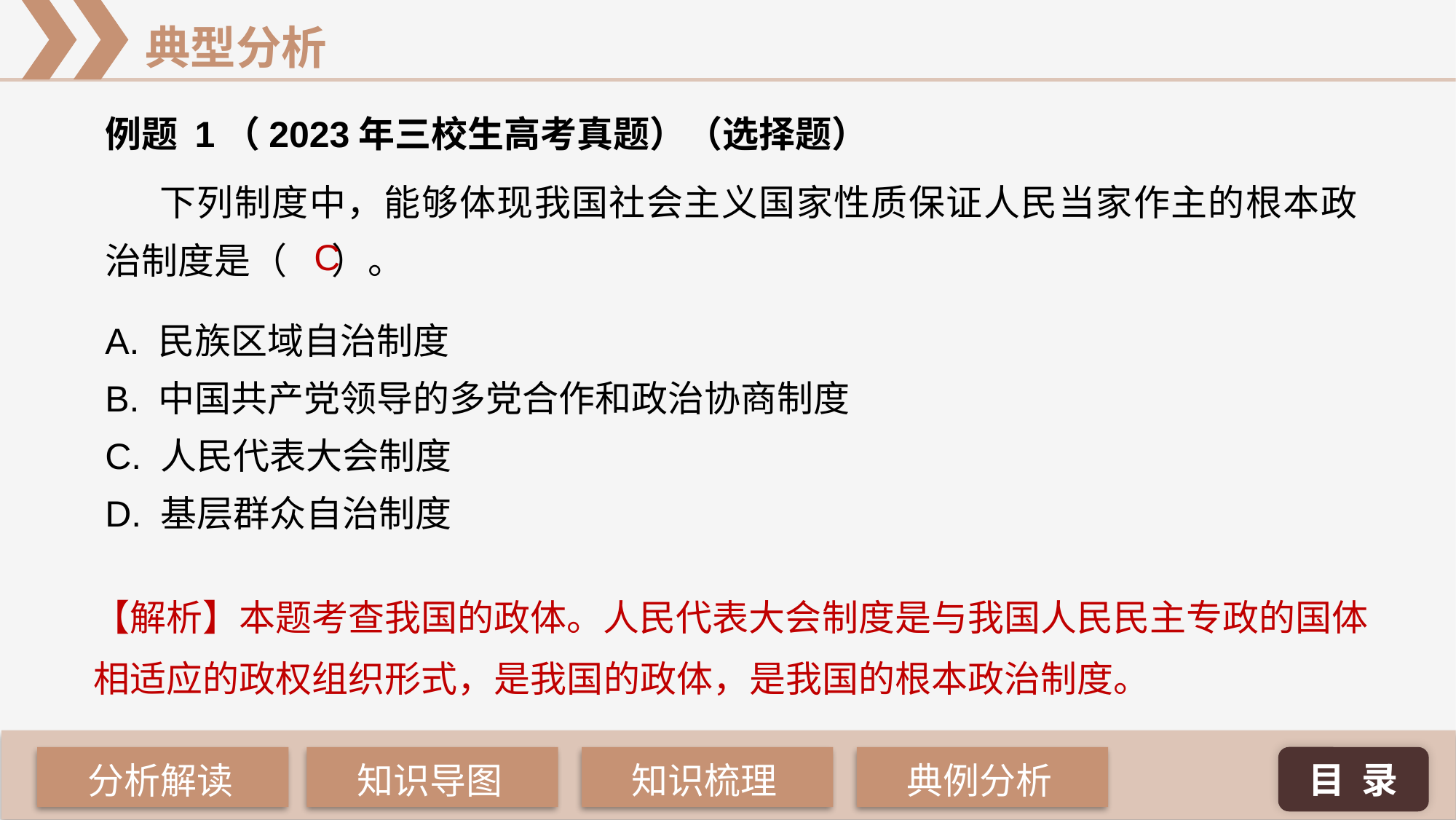

例题 1（2023年三校生高考真题）（选择题）
下列制度中，能够体现我国社会主义国家性质保证人民当家作主的根本政治制度是（	 ）。
C
A. 民族区域自治制度
B. 中国共产党领导的多党合作和政治协商制度
C. 人民代表大会制度
D. 基层群众自治制度
【解析】本题考查我国的政体。人民代表大会制度是与我国人民民主专政的国体相适应的政权组织形式，是我国的政体，是我国的根本政治制度。